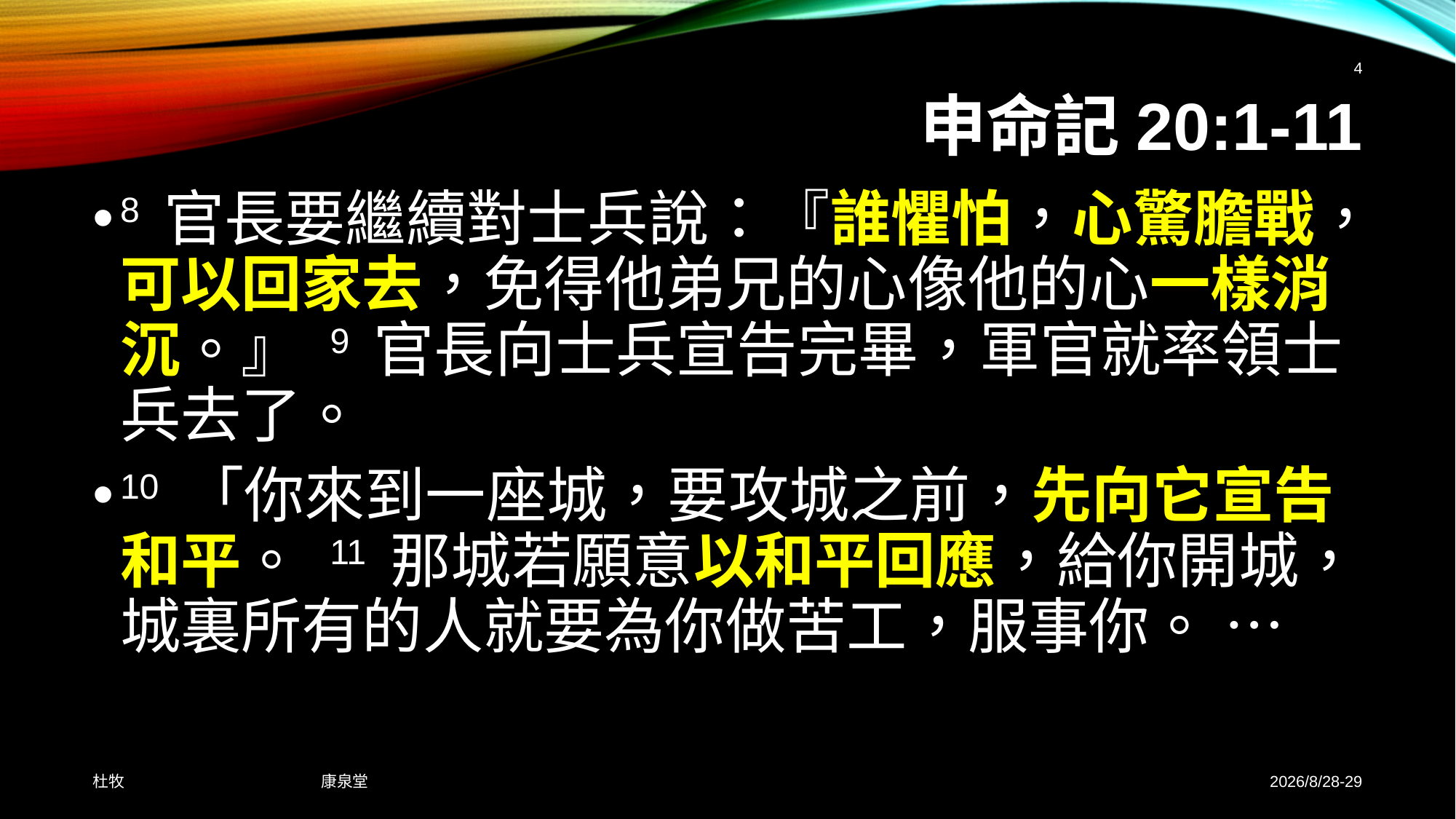

4
# 申命記20:1-11
8 官長要繼續對士兵說：『誰懼怕，心驚膽戰，可以回家去，免得他弟兄的心像他的心一樣消沉。』 9 官長向士兵宣告完畢，軍官就率領士兵去了。
10 「你來到一座城，要攻城之前，先向它宣告和平。 11 那城若願意以和平回應，給你開城，城裏所有的人就要為你做苦工，服事你。 …
杜牧                                                         康泉堂
2026/8/28-29